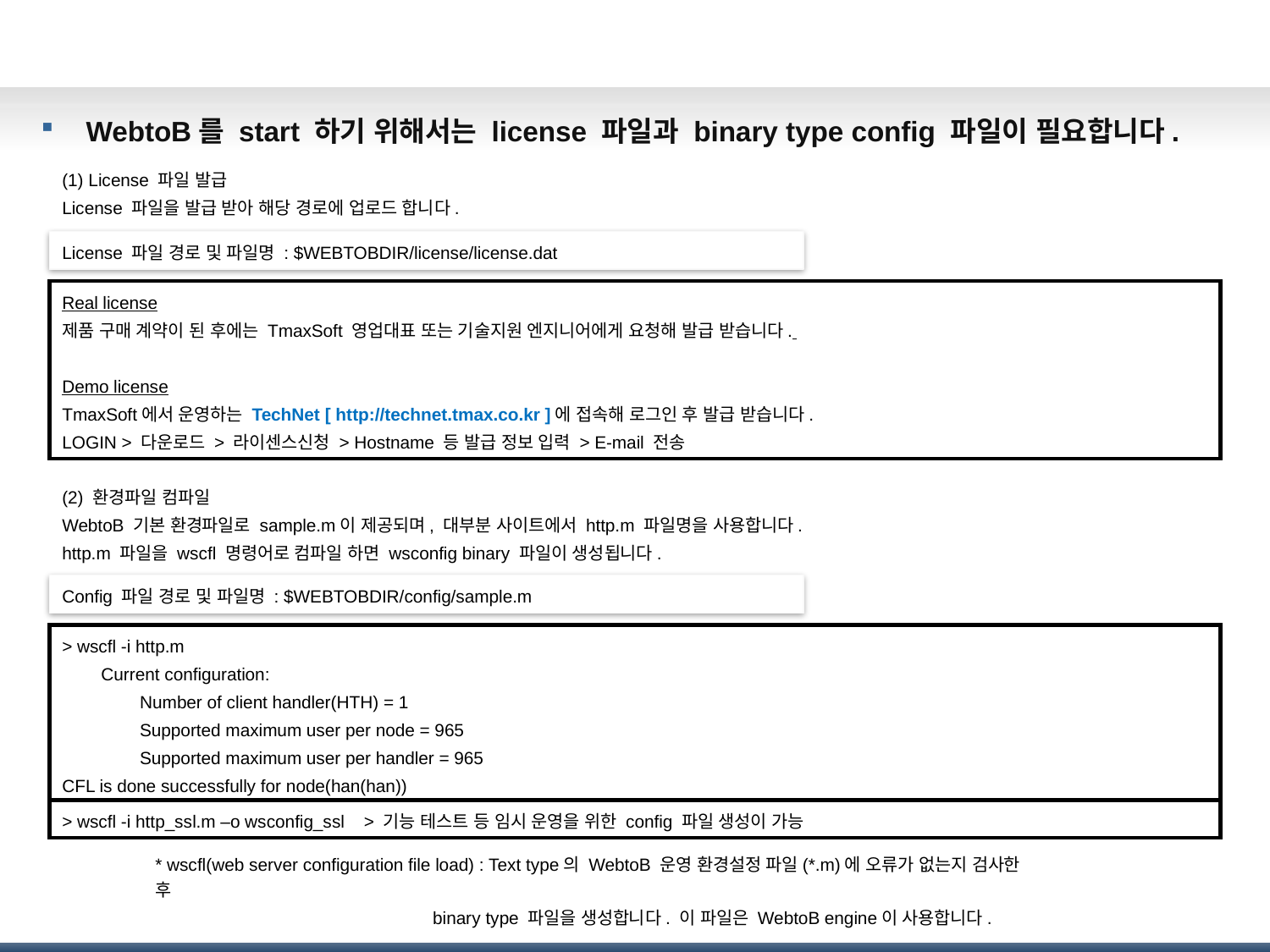

# WebtoB install
WebtoB를 start 하기 위해서는 license 파일과 binary type config 파일이 필요합니다.

(1) License 파일 발급
License 파일을 발급 받아 해당 경로에 업로드 합니다.
License 파일 경로 및 파일명 : $WEBTOBDIR/license/license.dat
Real license
제품 구매 계약이 된 후에는 TmaxSoft 영업대표 또는 기술지원 엔지니어에게 요청해 발급 받습니다.

Demo license
TmaxSoft에서 운영하는 TechNet [ http://technet.tmax.co.kr ]에 접속해 로그인 후 발급 받습니다.
LOGIN > 다운로드 > 라이센스신청 > Hostname 등 발급 정보 입력 > E-mail 전송
(2) 환경파일 컴파일
WebtoB 기본 환경파일로 sample.m이 제공되며, 대부분 사이트에서 http.m 파일명을 사용합니다.
http.m 파일을 wscfl 명령어로 컴파일 하면 wsconfig binary 파일이 생성됩니다.
Config 파일 경로 및 파일명 : $WEBTOBDIR/config/sample.m
> wscfl -i http.m
        Current configuration:
                Number of client handler(HTH) = 1
                Supported maximum user per node = 965
                Supported maximum user per handler = 965
CFL is done successfully for node(han(han))
> wscfl -i http_ssl.m –o wsconfig_ssl    > 기능 테스트 등 임시 운영을 위한 config 파일 생성이 가능
* wscfl(web server configuration file load) : Text type의 WebtoB 운영 환경설정 파일(*.m)에 오류가 없는지 검사한 후
                                                         binary type 파일을 생성합니다. 이 파일은 WebtoB engine이 사용합니다.